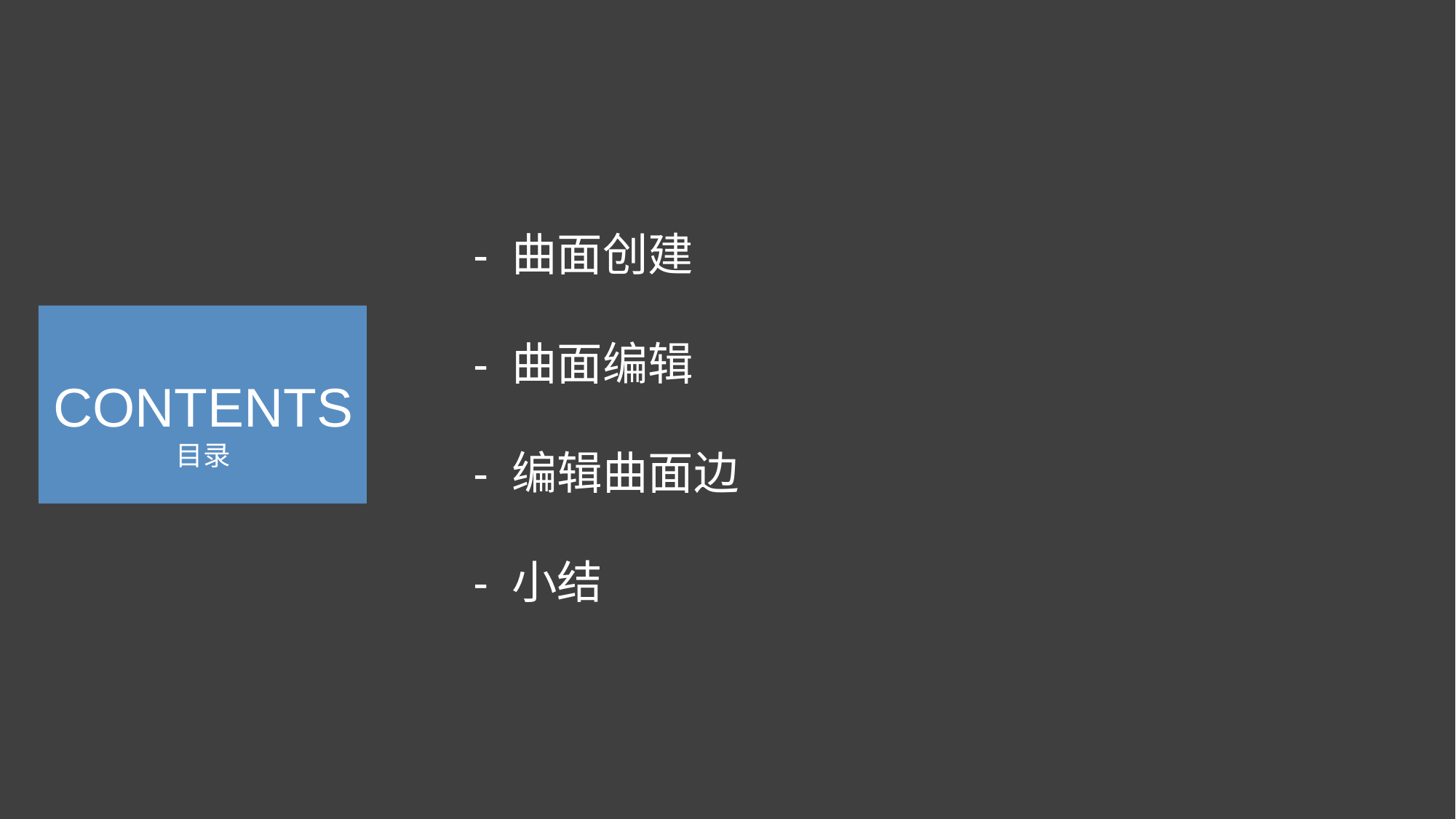

# - 曲面创建 - 曲面编辑 - 编辑曲面边 - 小结